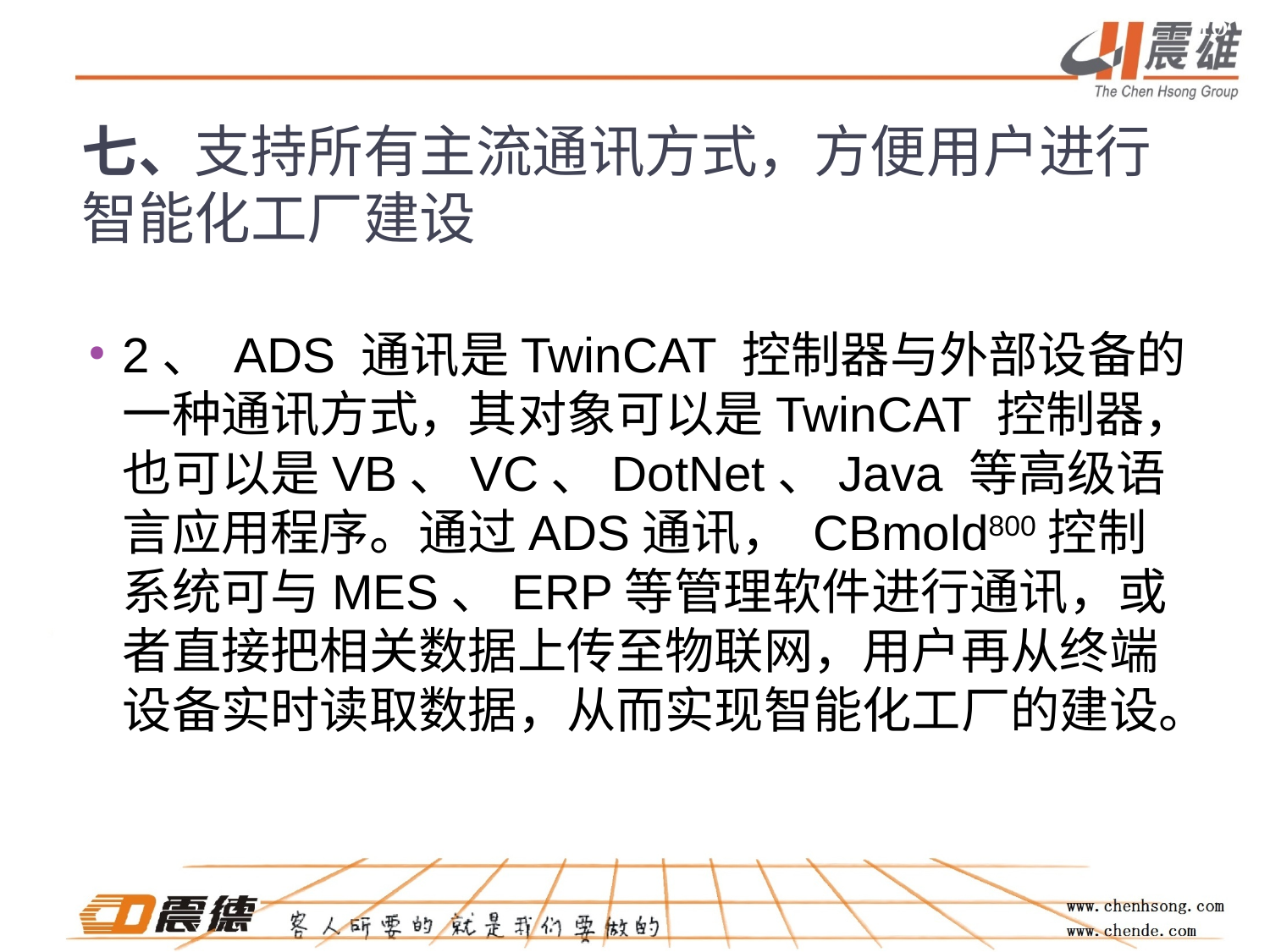

16
# 七、支持所有主流通讯方式，方便用户进行智能化工厂建设
2、 ADS 通讯是TwinCAT 控制器与外部设备的一种通讯方式，其对象可以是TwinCAT 控制器，也可以是VB、VC、DotNet、Java 等高级语言应用程序。通过ADS通讯， CBmold800控制系统可与MES、ERP等管理软件进行通讯，或者直接把相关数据上传至物联网，用户再从终端设备实时读取数据，从而实现智能化工厂的建设。